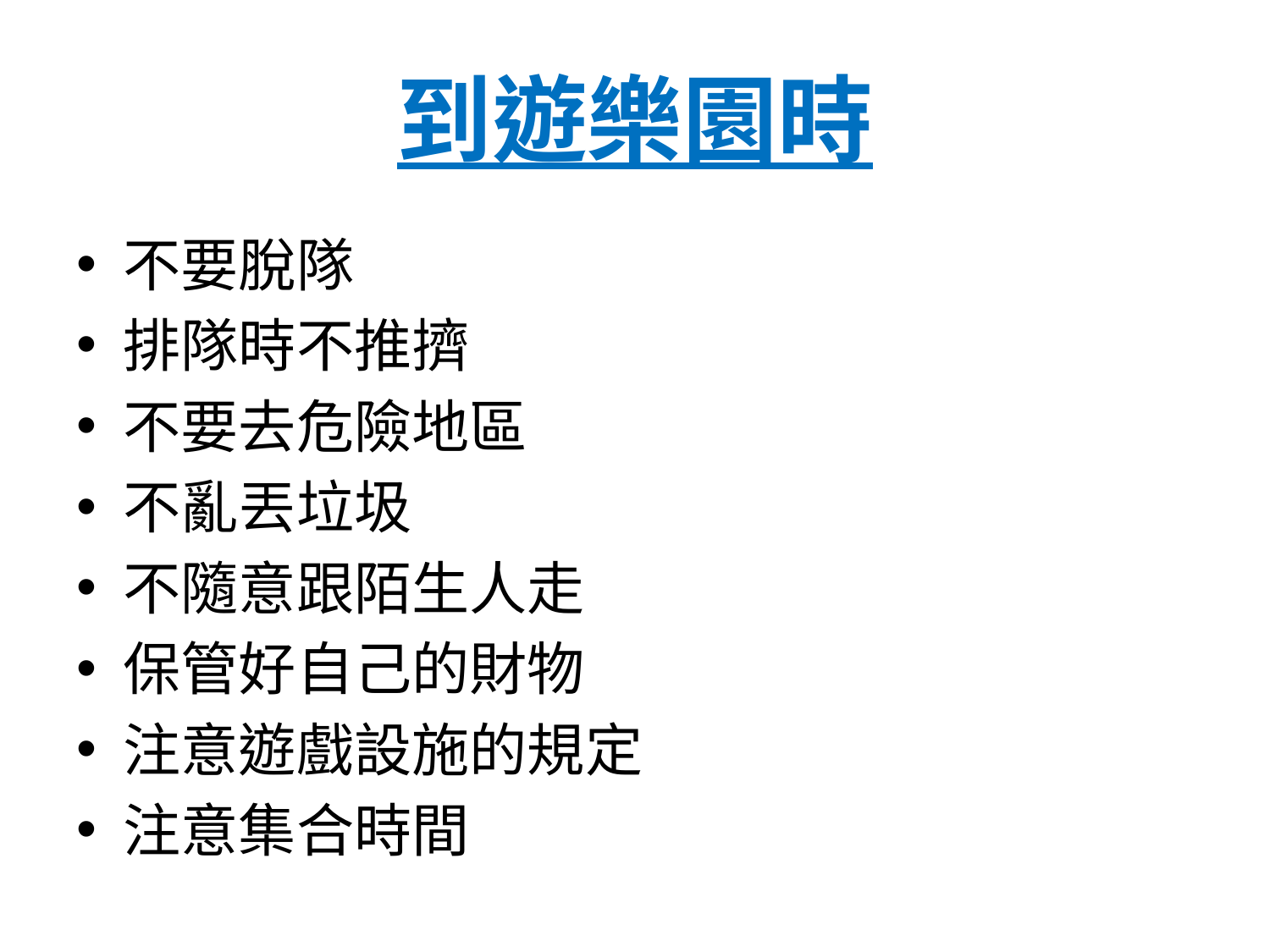

# 到遊樂園時
不要脫隊
排隊時不推擠
不要去危險地區
不亂丟垃圾
不隨意跟陌生人走
保管好自己的財物
注意遊戲設施的規定
注意集合時間